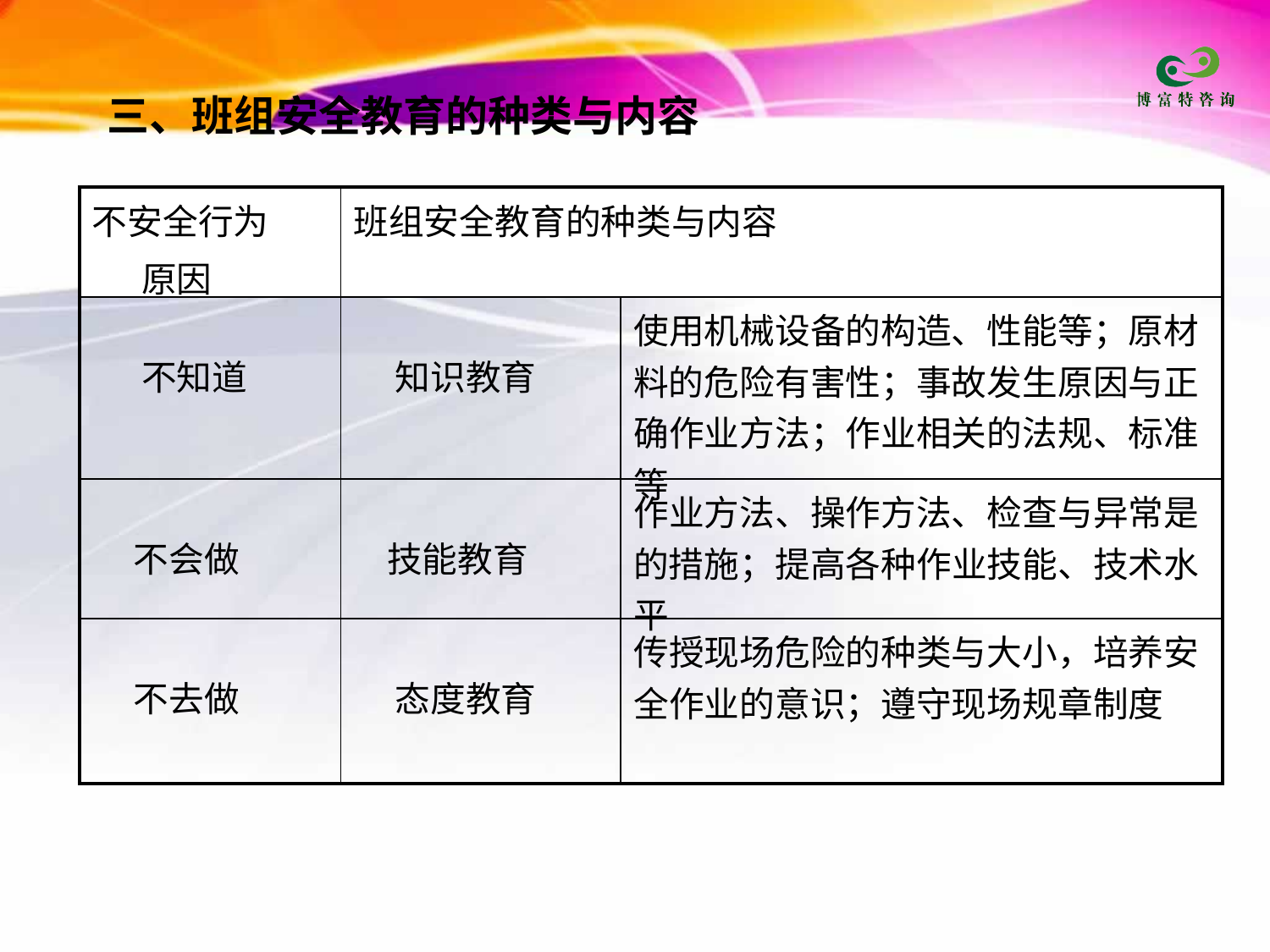

三、班组安全教育的种类与内容
| 不安全行为 原因 | 班组安全教育的种类与内容 |  |
| --- | --- | --- |
| 不知道 | 知识教育 | 使用机械设备的构造、性能等；原材料的危险有害性；事故发生原因与正确作业方法；作业相关的法规、标准等 |
| 不会做 | 技能教育 | 作业方法、操作方法、检查与异常是的措施；提高各种作业技能、技术水平 |
| 不去做 | 态度教育 | 传授现场危险的种类与大小，培养安全作业的意识；遵守现场规章制度 |